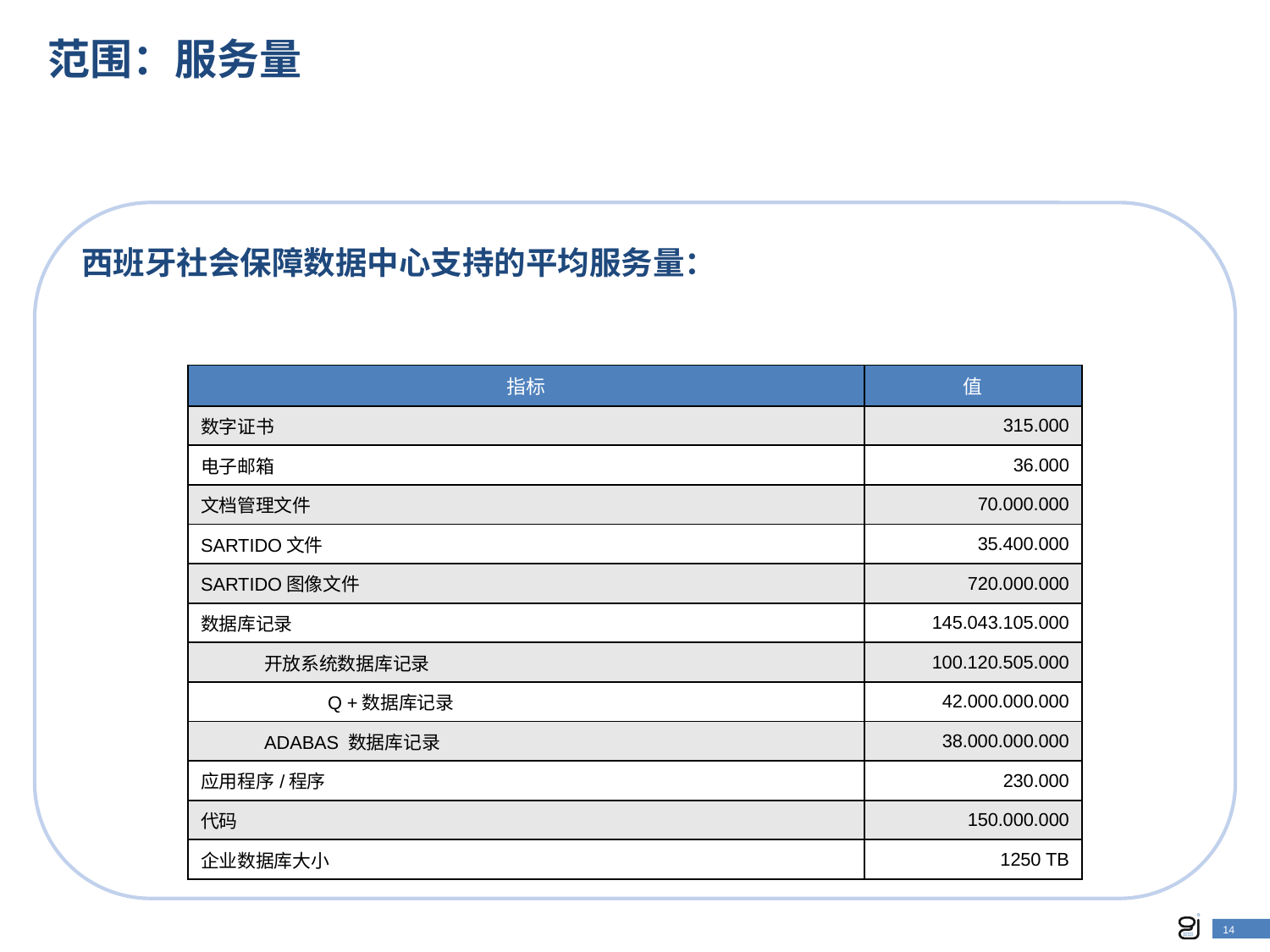

# 范围：服务量
西班牙社会保障数据中心支持的平均服务量：

| 指标 | 值 |
| --- | --- |
| 数字证书 | 315.000 |
| 电子邮箱 | 36.000 |
| 文档管理文件 | 70.000.000 |
| SARTIDO文件 | 35.400.000 |
| SARTIDO图像文件 | 720.000.000 |
| 数据库记录 | 145.043.105.000 |
| 开放系统数据库记录 | 100.120.505.000 |
| Q +数据库记录 | 42.000.000.000 |
| ADABAS 数据库记录 | 38.000.000.000 |
| 应用程序/程序 | 230.000 |
| 代码 | 150.000.000 |
| 企业数据库大小 | 1250 TB |
14